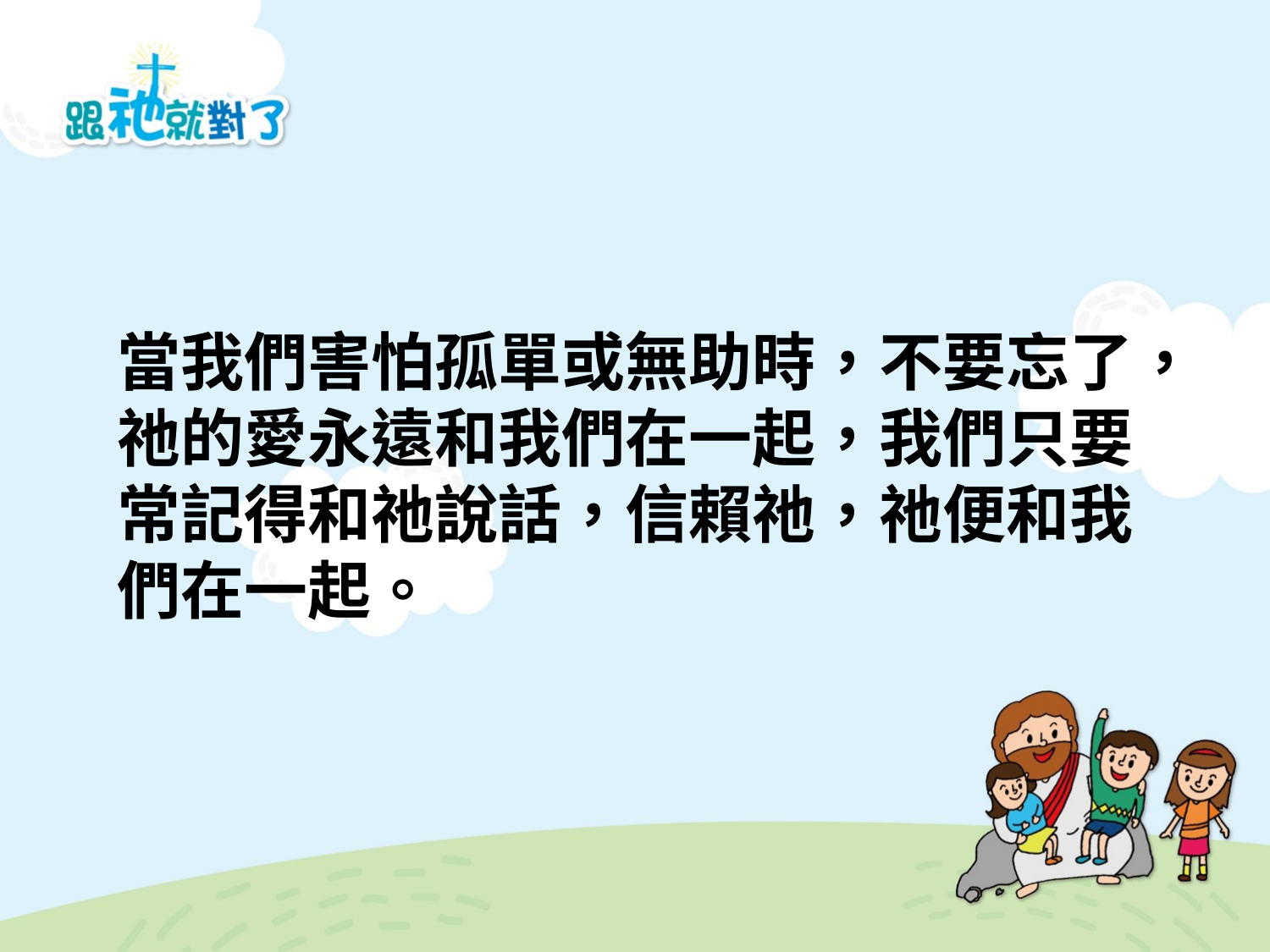

當我們害怕孤單或無助時，不要忘了，祂的愛永遠和我們在一起，我們只要常記得和祂說話，信賴祂，祂便和我們在一起。